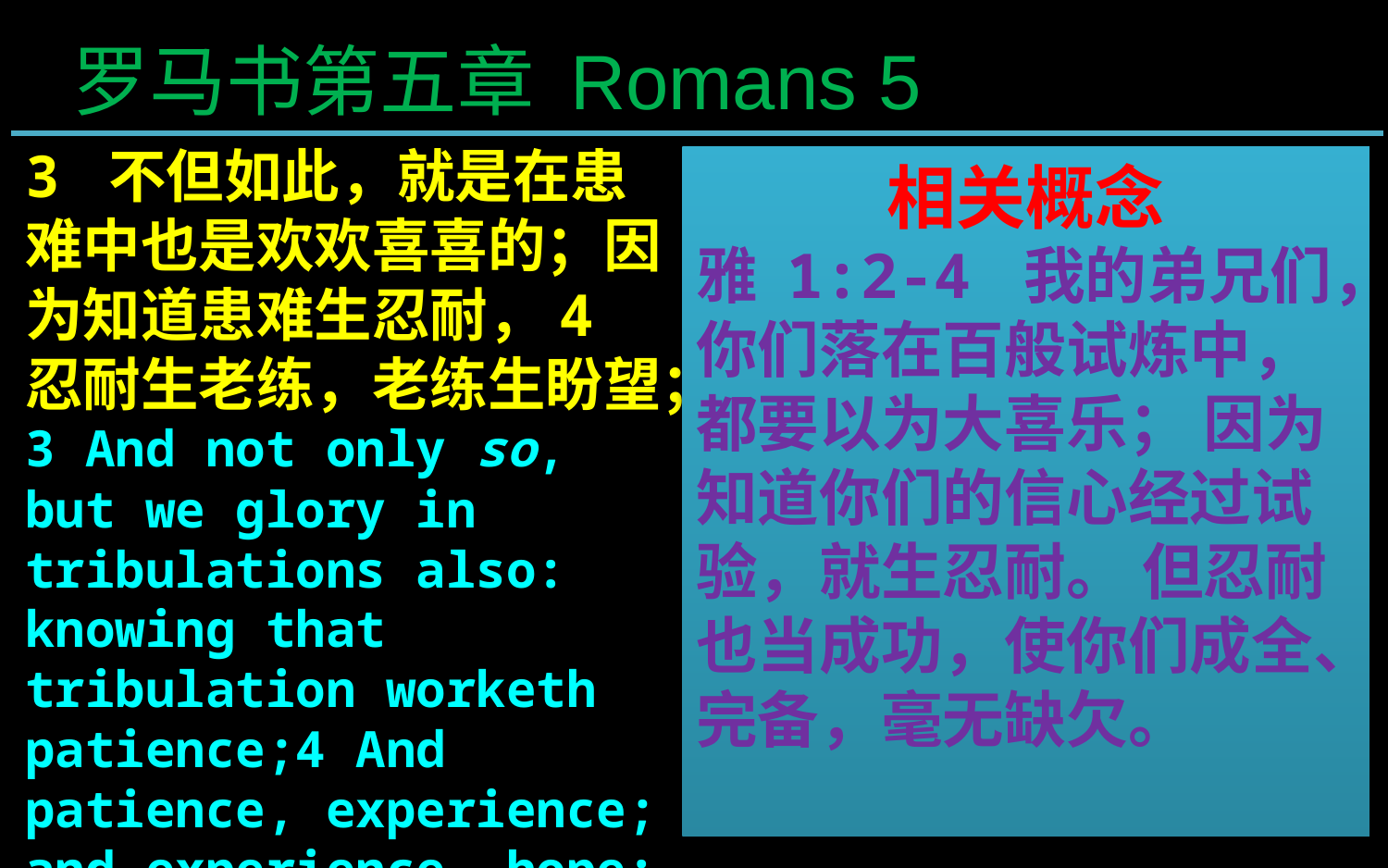

罗马书第五章 Romans 5
3 不但如此，就是在患难中也是欢欢喜喜的；因为知道患难生忍耐，4 忍耐生老练，老练生盼望；
3 And not only so, but we glory in tribulations also: knowing that tribulation worketh patience;4 And patience, experience; and experience, hope:
相关概念
雅 1:2-4 我的弟兄们，你们落在百般试炼中，都要以为大喜乐； 因为知道你们的信心经过试验，就生忍耐。 但忍耐也当成功，使你们成全、完备，毫无缺欠。